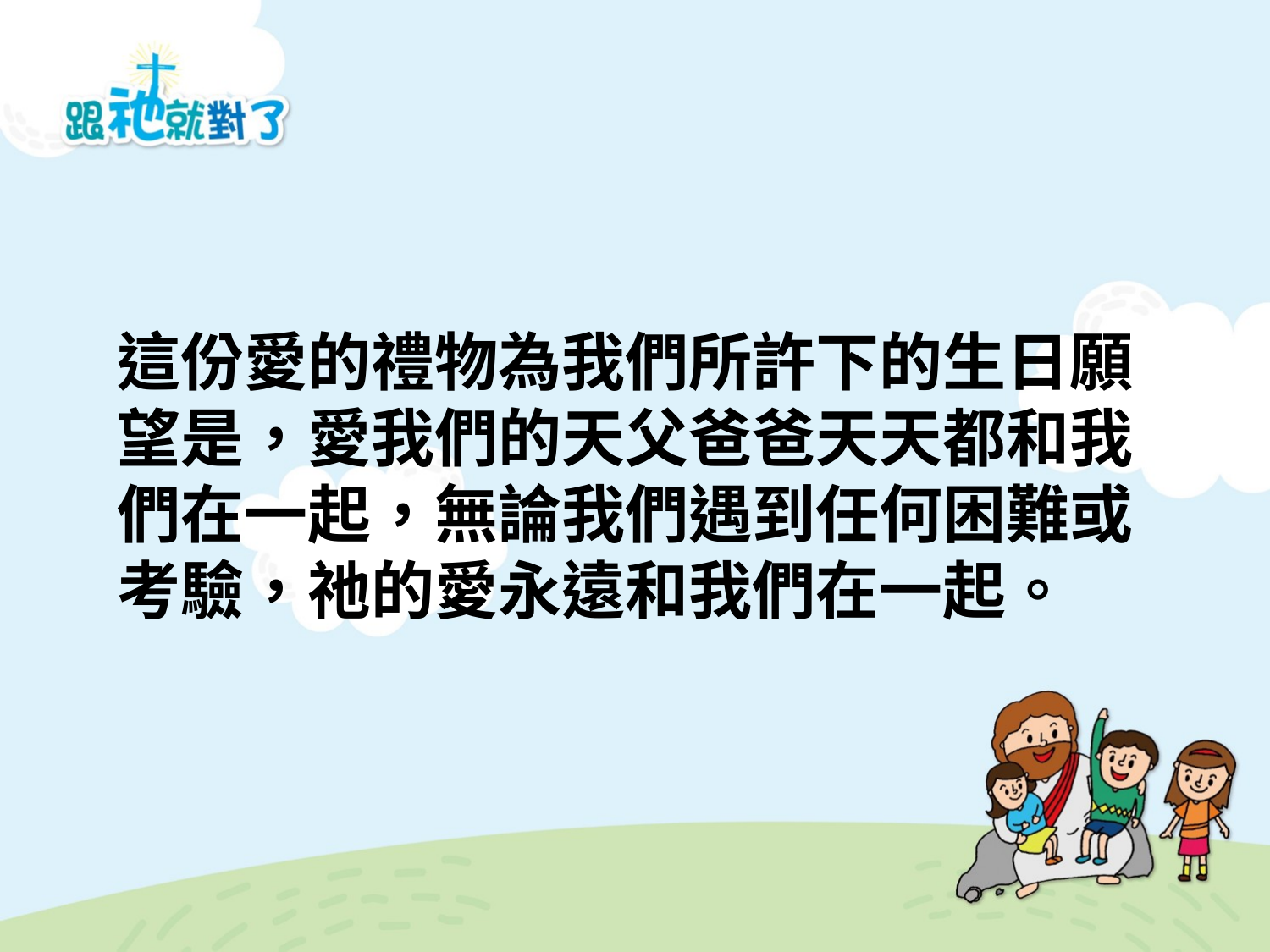

這份愛的禮物為我們所許下的生日願望是，愛我們的天父爸爸天天都和我們在一起，無論我們遇到任何困難或考驗，祂的愛永遠和我們在一起。